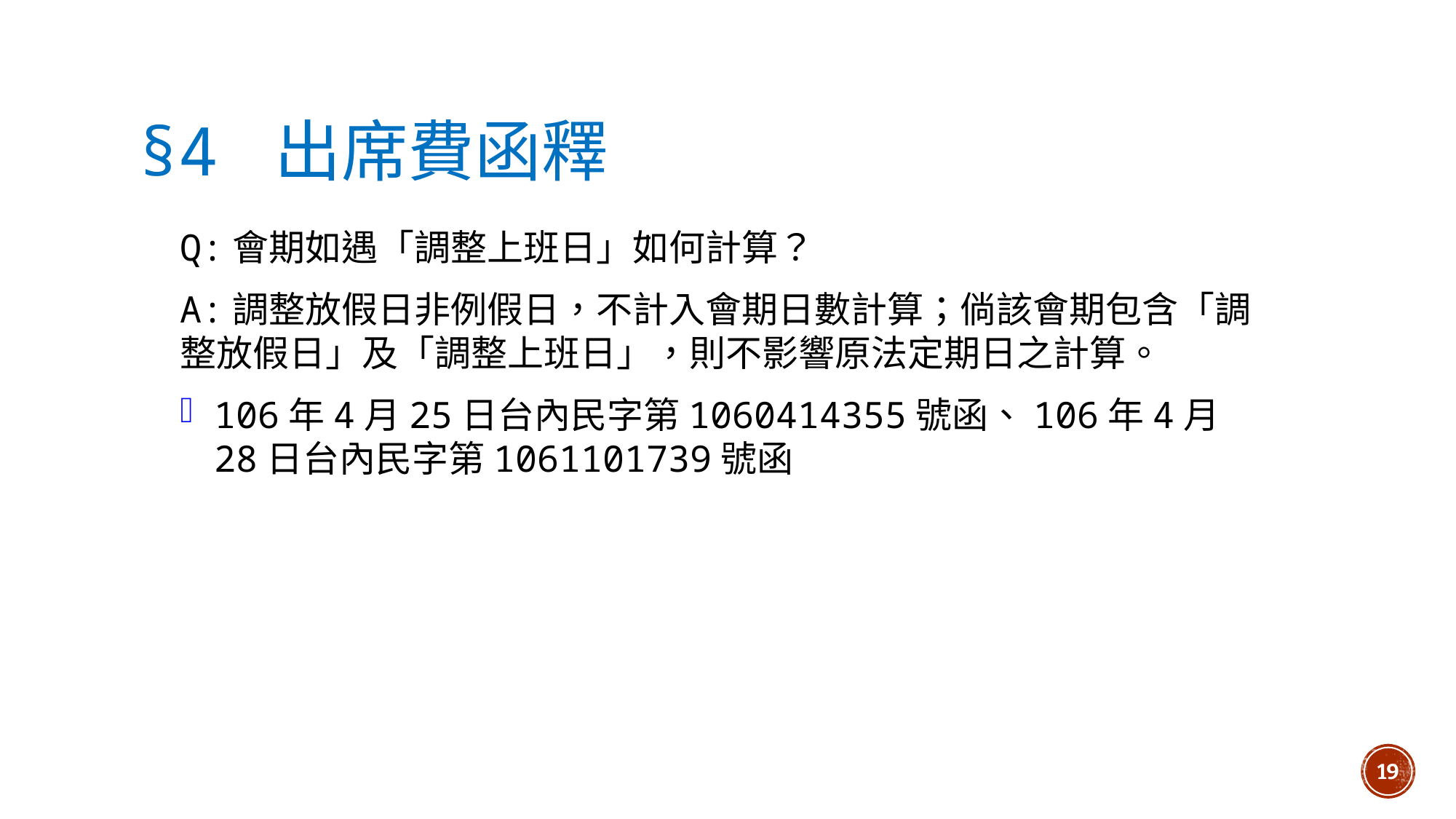

# §4 出席費函釋
Q:會期如遇「調整上班日」如何計算？
A:調整放假日非例假日，不計入會期日數計算；倘該會期包含「調整放假日」及「調整上班日」，則不影響原法定期日之計算。
106年4月25日台內民字第1060414355號函、106年4月28日台內民字第1061101739號函
19